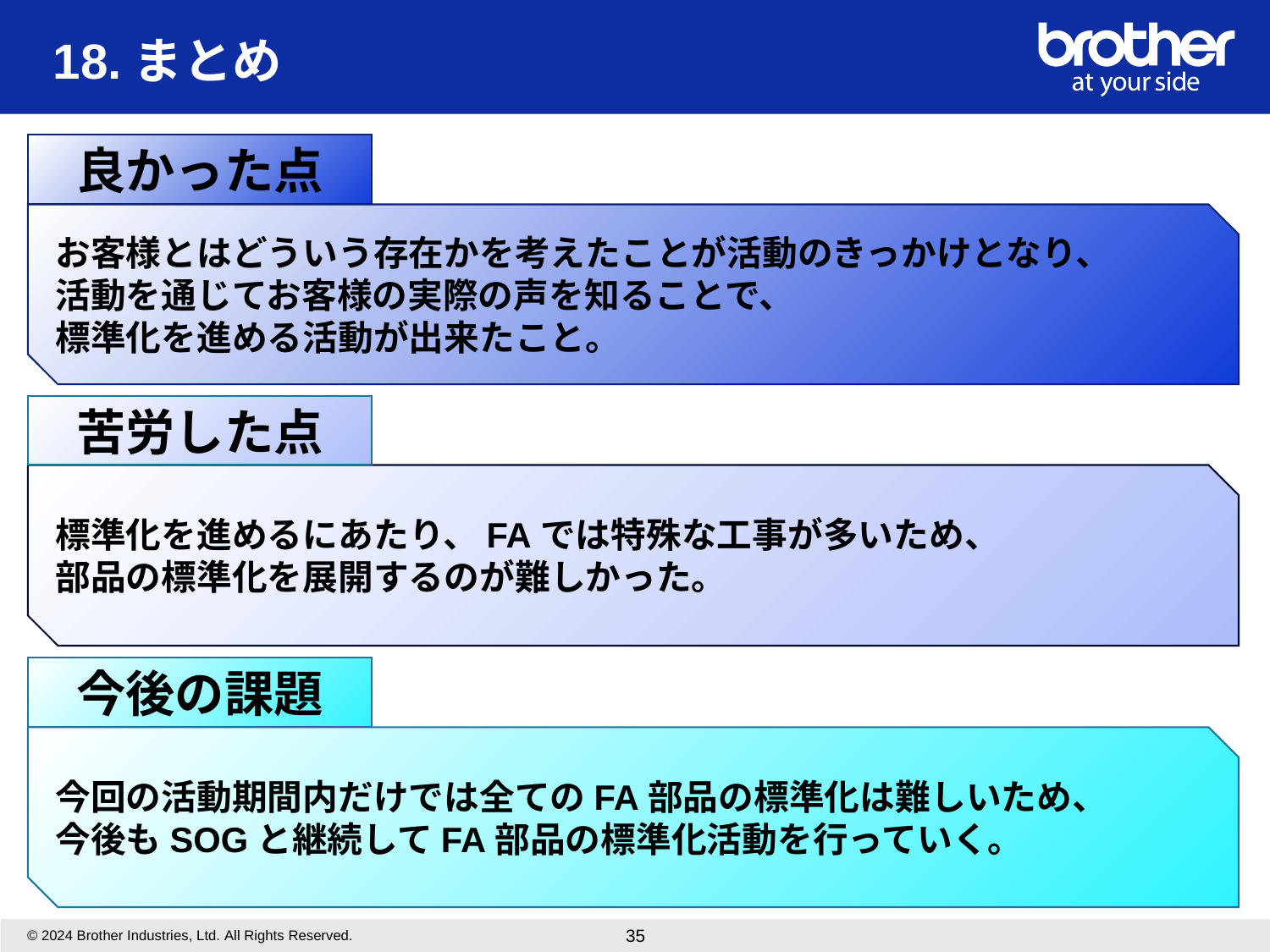

# 18.まとめ
良かった点
お客様とはどういう存在かを考えたことが活動のきっかけとなり、
活動を通じてお客様の実際の声を知ることで、
標準化を進める活動が出来たこと。
苦労した点
標準化を進めるにあたり、FAでは特殊な工事が多いため、
部品の標準化を展開するのが難しかった。
今後の課題
今回の活動期間内だけでは全てのFA部品の標準化は難しいため、
今後もSOGと継続してFA部品の標準化活動を行っていく。
35